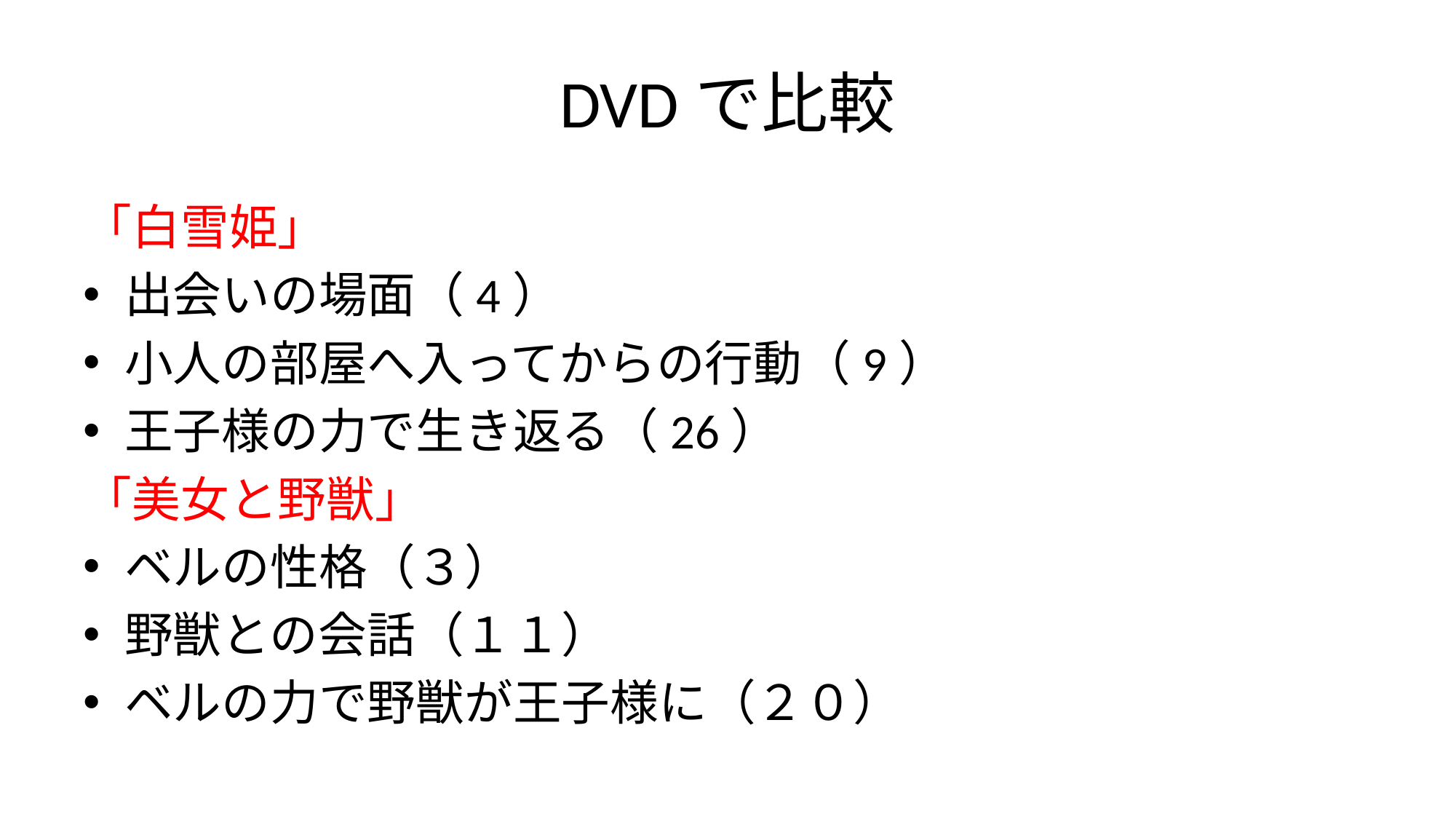

# DVDで比較
「白雪姫」
出会いの場面（4）
小人の部屋へ入ってからの行動（9）
王子様の力で生き返る（26）
「美女と野獣」
ベルの性格（３）
野獣との会話（１１）
ベルの力で野獣が王子様に（２０）